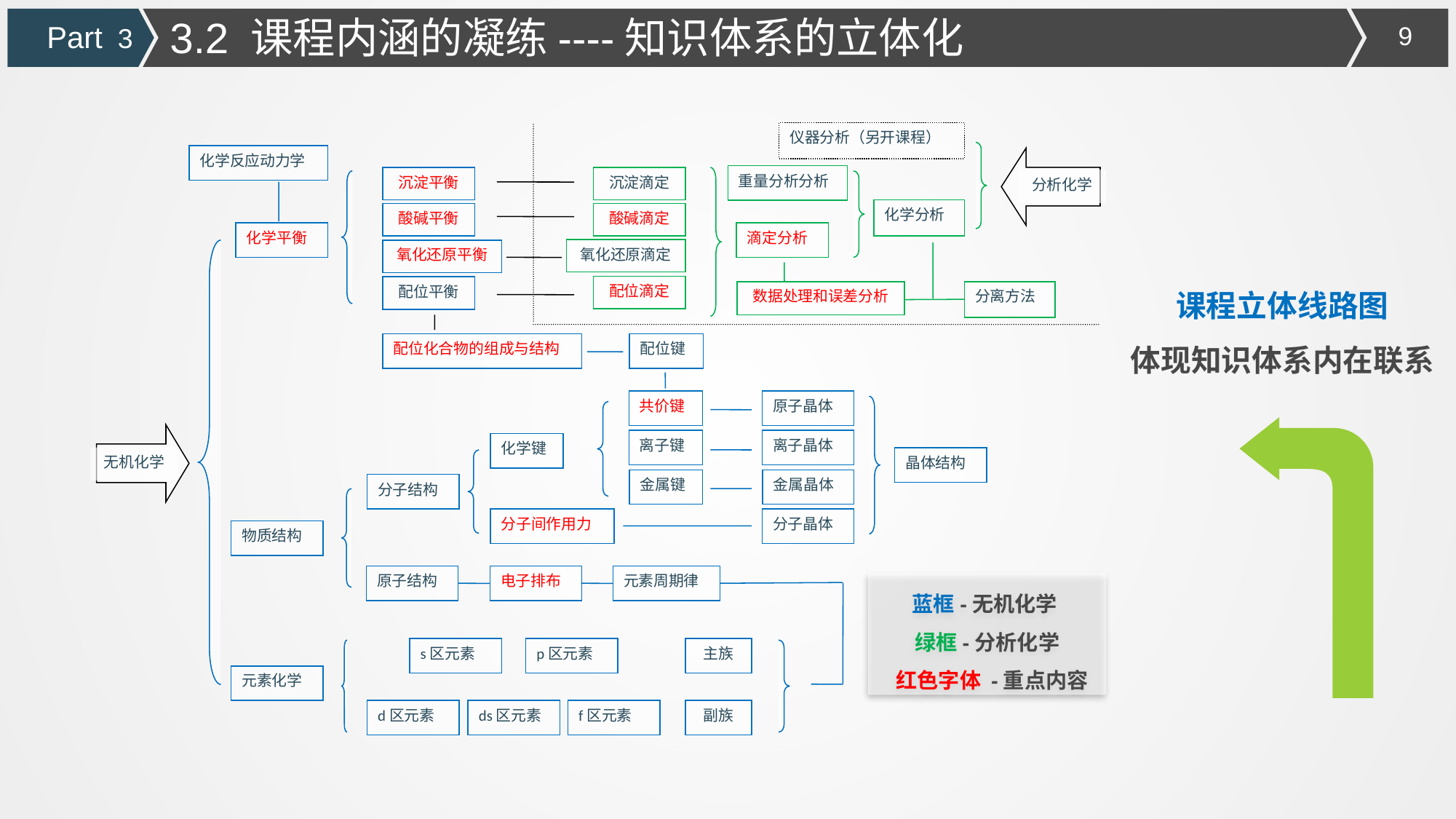

3.2 课程内涵的凝练----知识体系的立体化
Part  3
仪器分析（另开课程）

化学反应动力学

重量分析分析
沉淀平衡
沉淀滴定

分析化学

化学分析
酸碱平衡
酸碱滴定

化学平衡
滴定分析
氧化还原滴定

氧化还原平衡

配位滴定
配位平衡
数据处理和误差分析
分离方法

配位化合物的组成与结构
配位键

共价键
原子晶体

无机化学
离子键
离子晶体
化学键
晶体结构

金属键
金属晶体
分子结构

分子间作用力
分子晶体
物质结构

原子结构
电子排布
元素周期律
蓝框-无机化学
绿框-分析化学
 红色字体 -重点内容

s区元素
p区元素
主族

元素化学

d区元素
ds区元素
f区元素
副族
课程立体线路图
体现知识体系内在联系